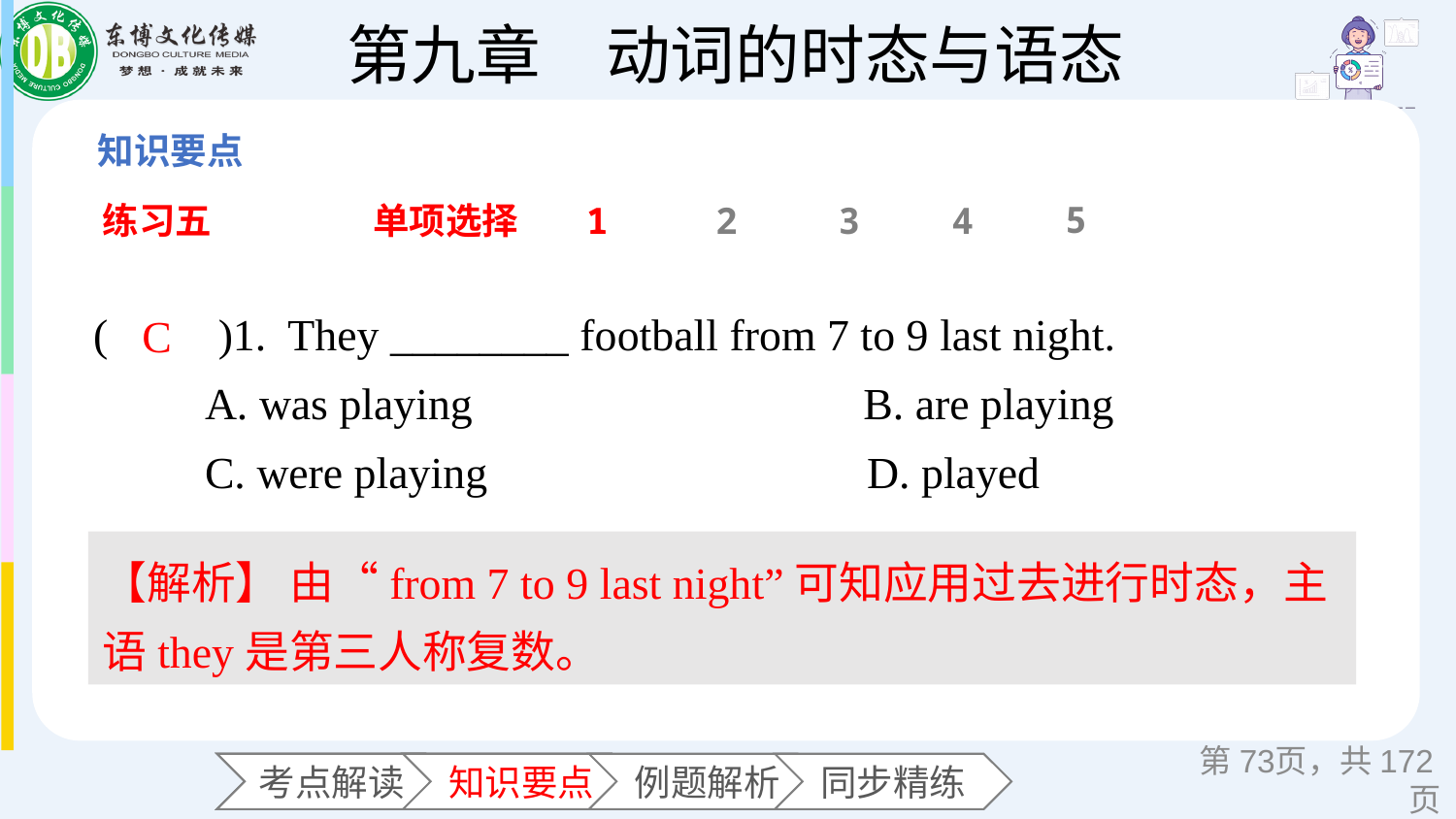

5
练习五
单项选择
1
2
3
4
(　　)1.  They ________ football from 7 to 9 last night.
          A. was playing                                   B. are playing
          C. were playing                                  D. played
C
【解析】 由“from 7 to 9 last night”可知应用过去进行时态，主语they是第三人称复数。
第73页，共172页